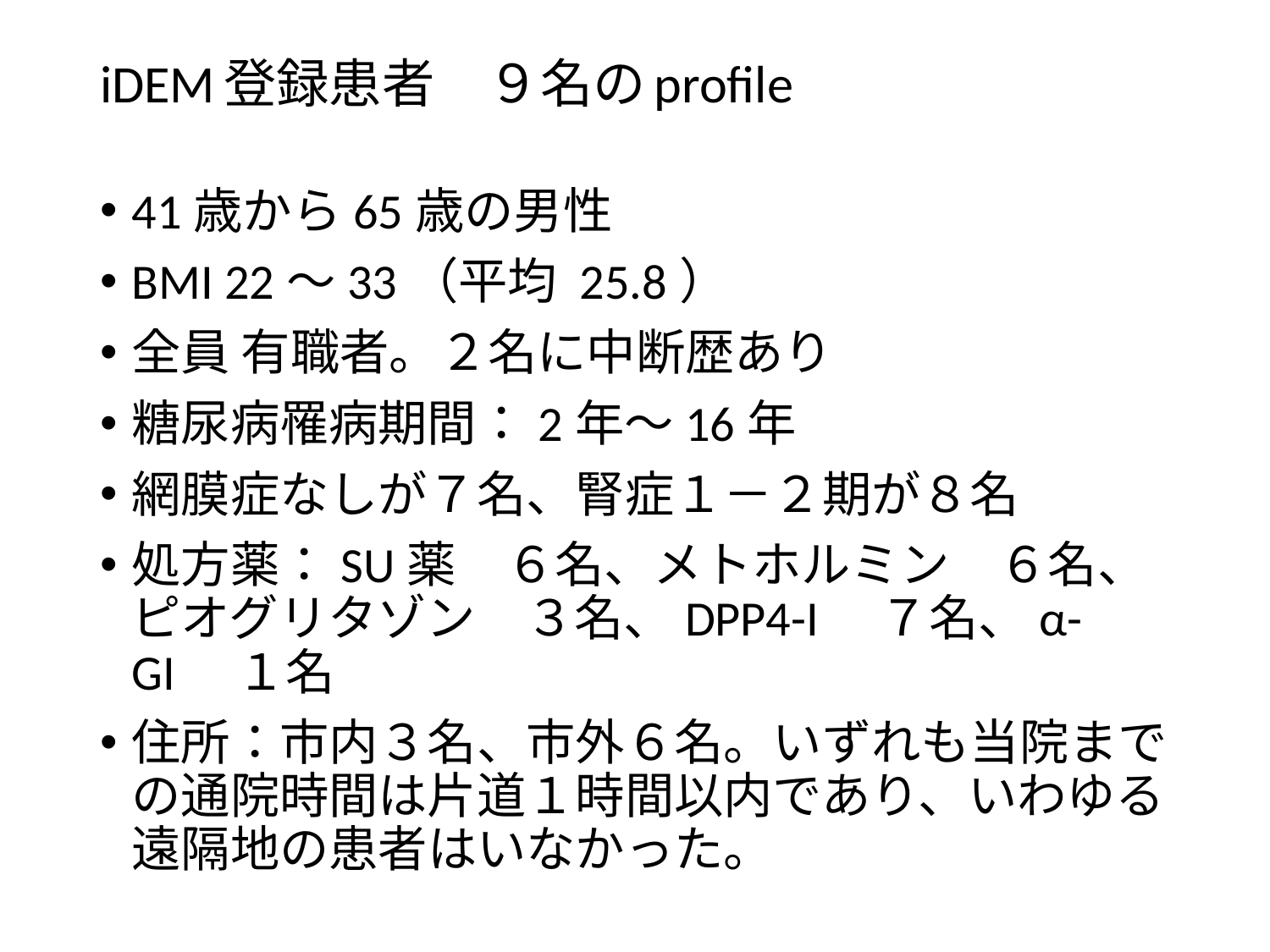

# iDEM登録患者　９名のprofile
41歳から65歳の男性
BMI 22～33（平均 25.8）
全員 有職者。２名に中断歴あり
糖尿病罹病期間：2年～16年
網膜症なしが７名、腎症１－２期が８名
処方薬：SU薬　６名、メトホルミン　６名、ピオグリタゾン　３名、DPP4-I　７名、α-GI　１名
住所：市内３名、市外６名。いずれも当院までの通院時間は片道１時間以内であり、いわゆる遠隔地の患者はいなかった。